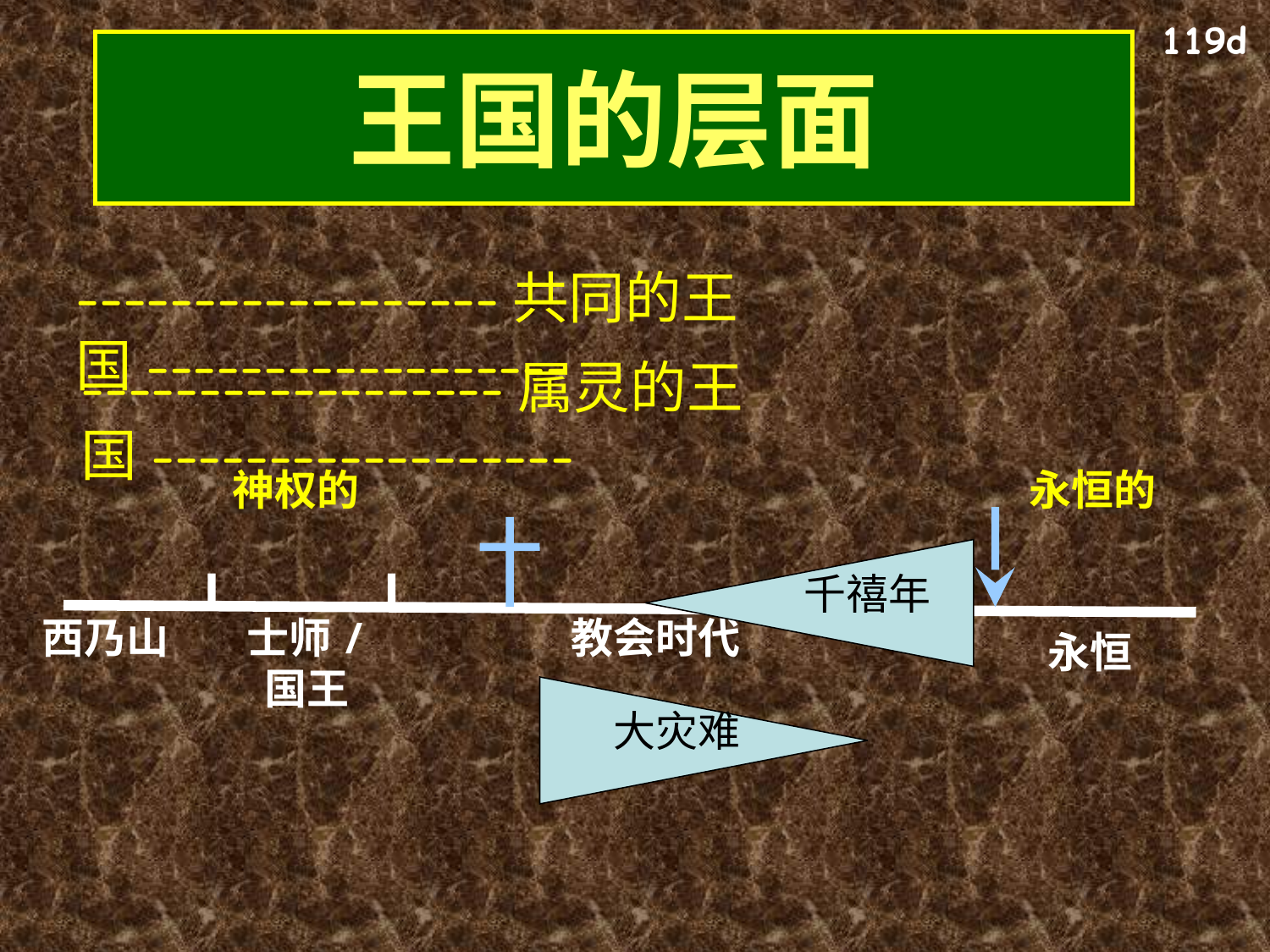

119d
# 王国的层面
------------------共同的王国------------------
------------------属灵的王国------------------

神权的
永恒的

千禧年

西乃山

士师/
国王
教会时代
永恒
大灾难